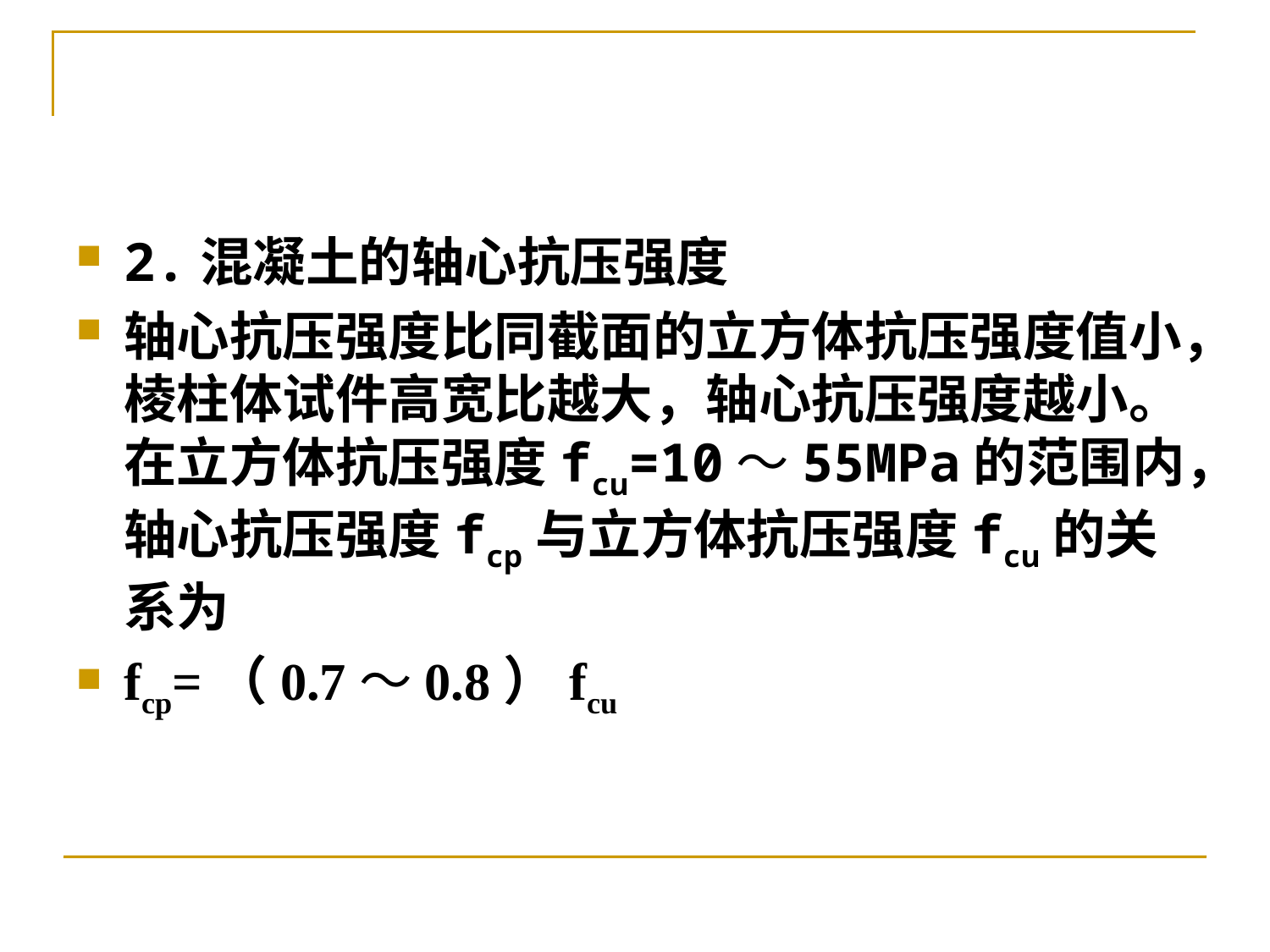

2.混凝土的轴心抗压强度
轴心抗压强度比同截面的立方体抗压强度值小，棱柱体试件高宽比越大，轴心抗压强度越小。在立方体抗压强度fcu=10～55MPa的范围内，轴心抗压强度fcp与立方体抗压强度fcu的关系为
fcp=（0.7～0.8）fcu